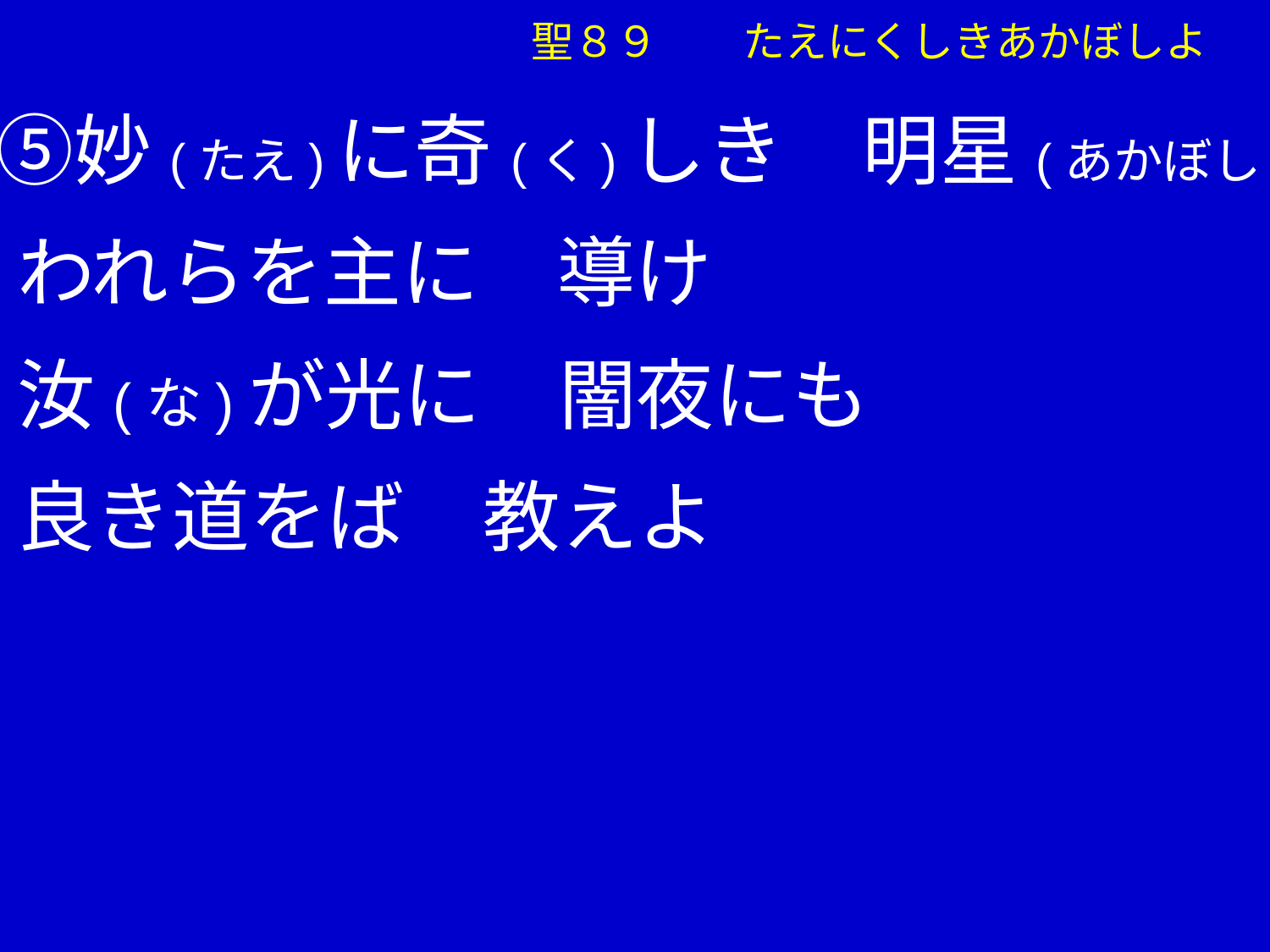

⑤妙(たえ)に奇(く)しき　明星(あかぼし)よ
　われらを主に　導け
　汝(な)が光に　闇夜にも
　良き道をば　教えよ
聖８９　　たえにくしきあかぼしよ